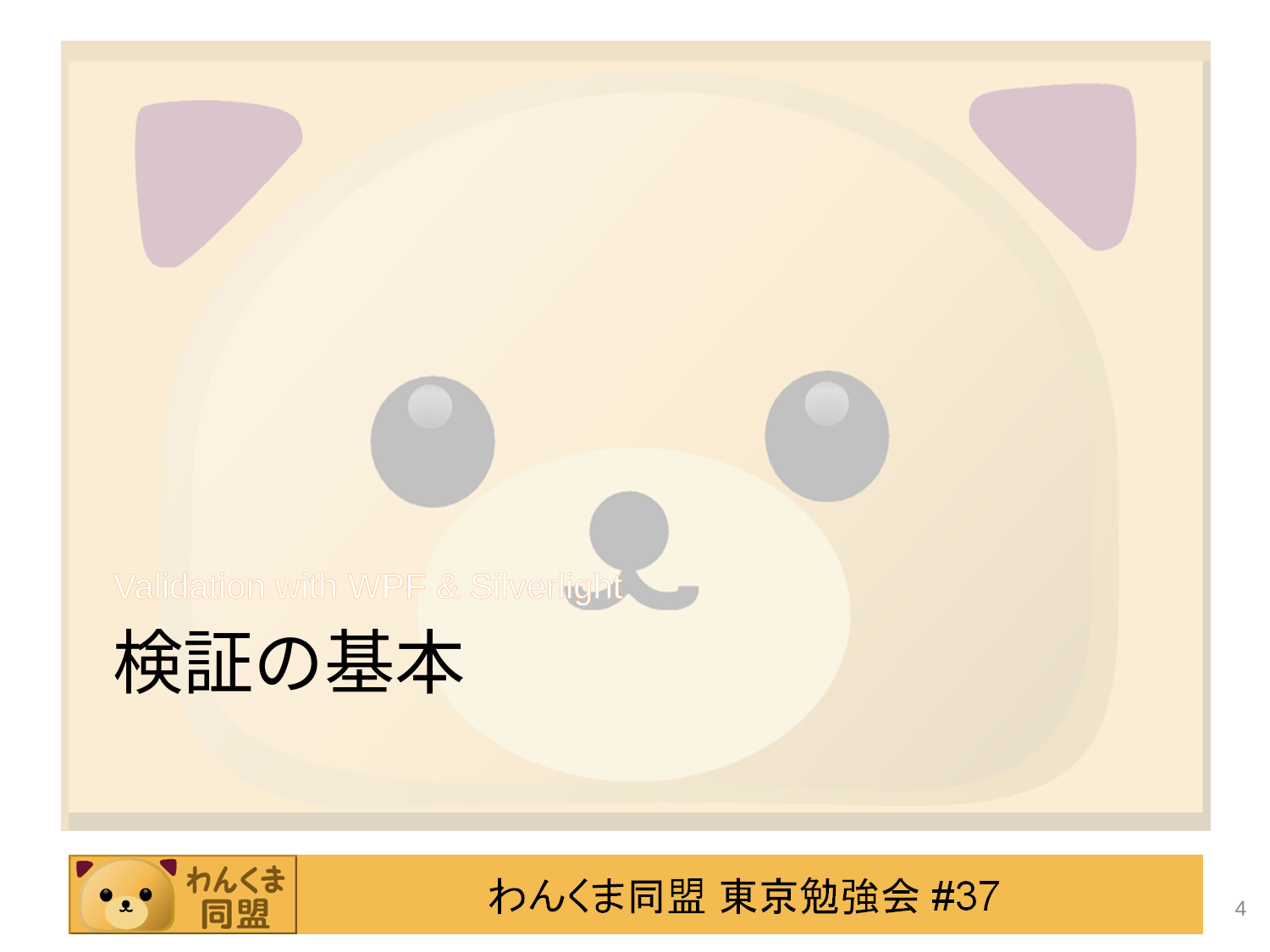

Validation with WPF & Silverlight
# 検証の基本
4